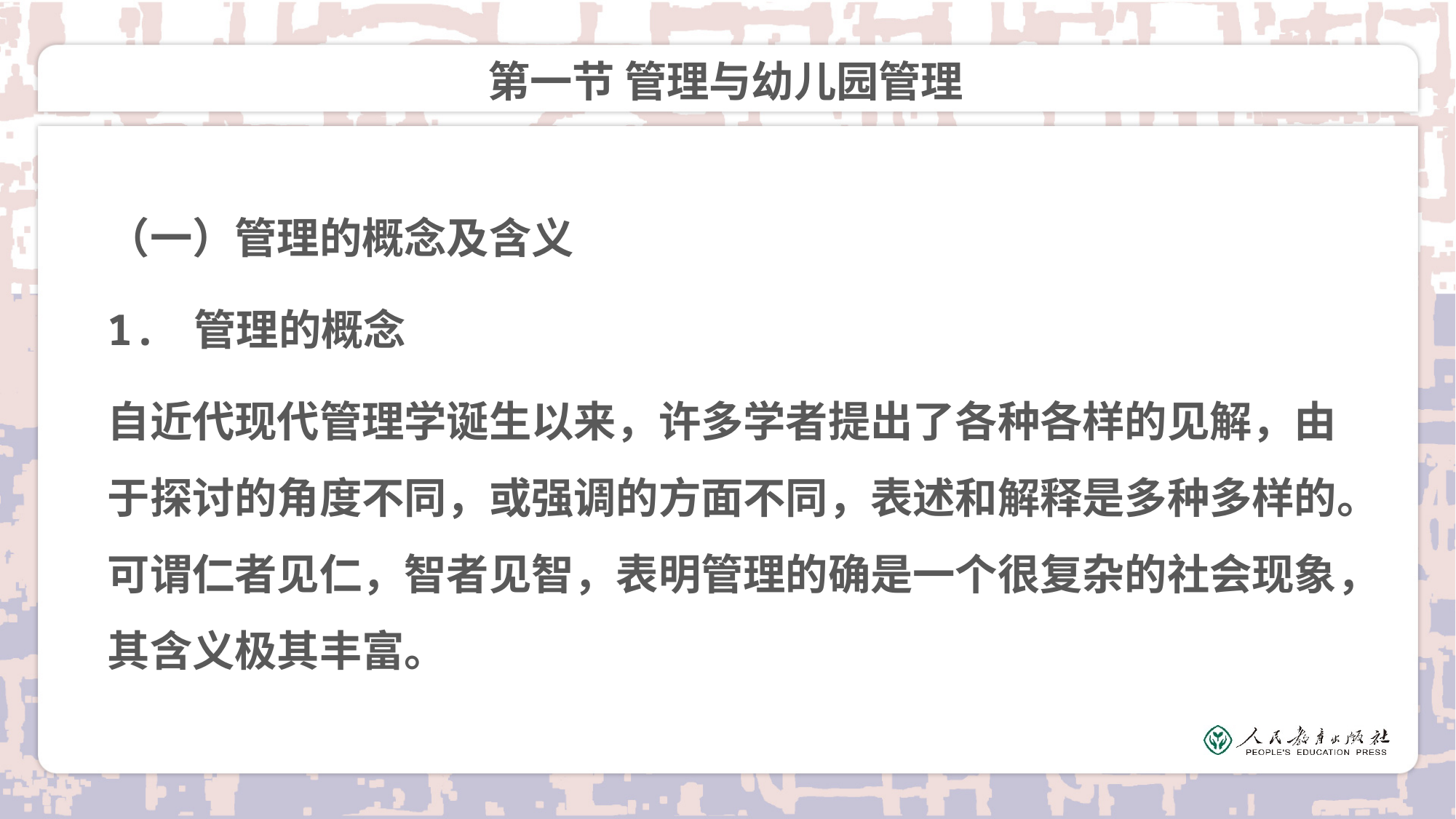

# 第一节 管理与幼儿园管理
（一）管理的概念及含义
1. 管理的概念
自近代现代管理学诞生以来，许多学者提出了各种各样的见解，由于探讨的角度不同，或强调的方面不同，表述和解释是多种多样的。可谓仁者见仁，智者见智，表明管理的确是一个很复杂的社会现象，其含义极其丰富。